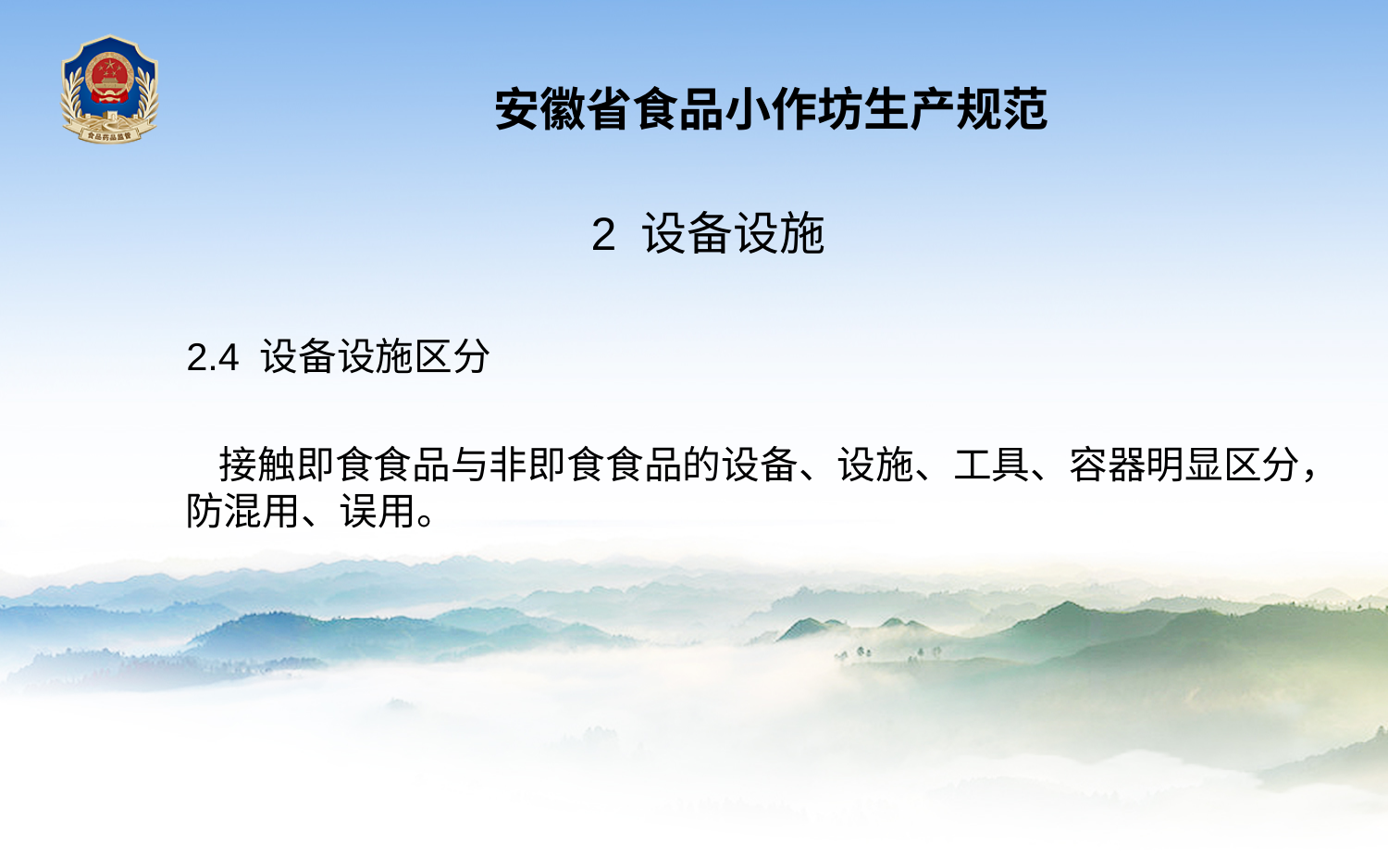

安徽省食品小作坊生产规范

2 设备设施

     2.4 设备设施区分

         接触即食食品与非即食食品的设备、设施、工具、容器明显区分，防混用、误用。